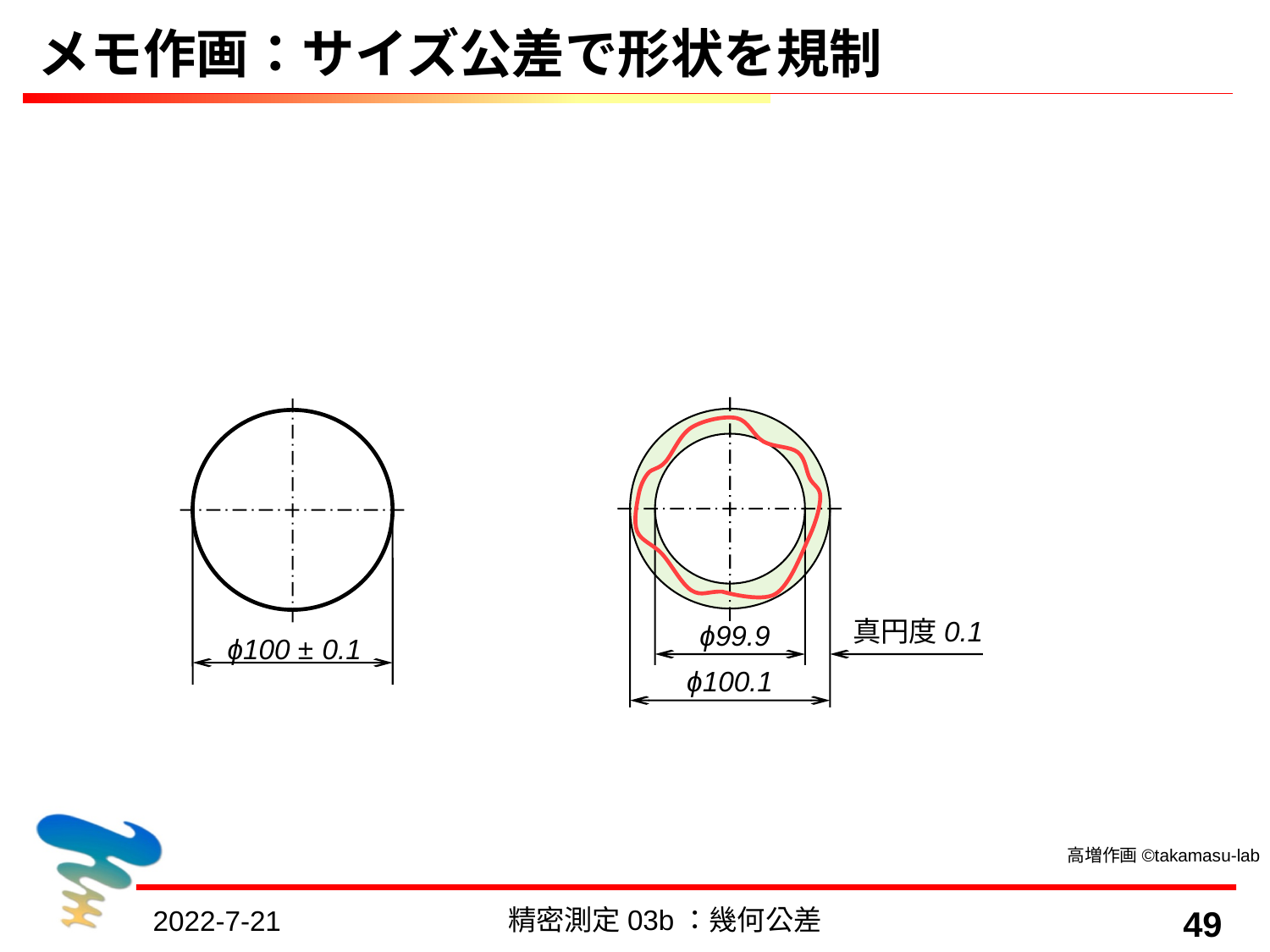

# メモ作画：サイズ公差で形状を規制

真円度0.1
ϕ99.9

ϕ100.1

ϕ100 ± 0.1

高増作画©takamasu-lab
精密測定03b：幾何公差
49
2022-7-21